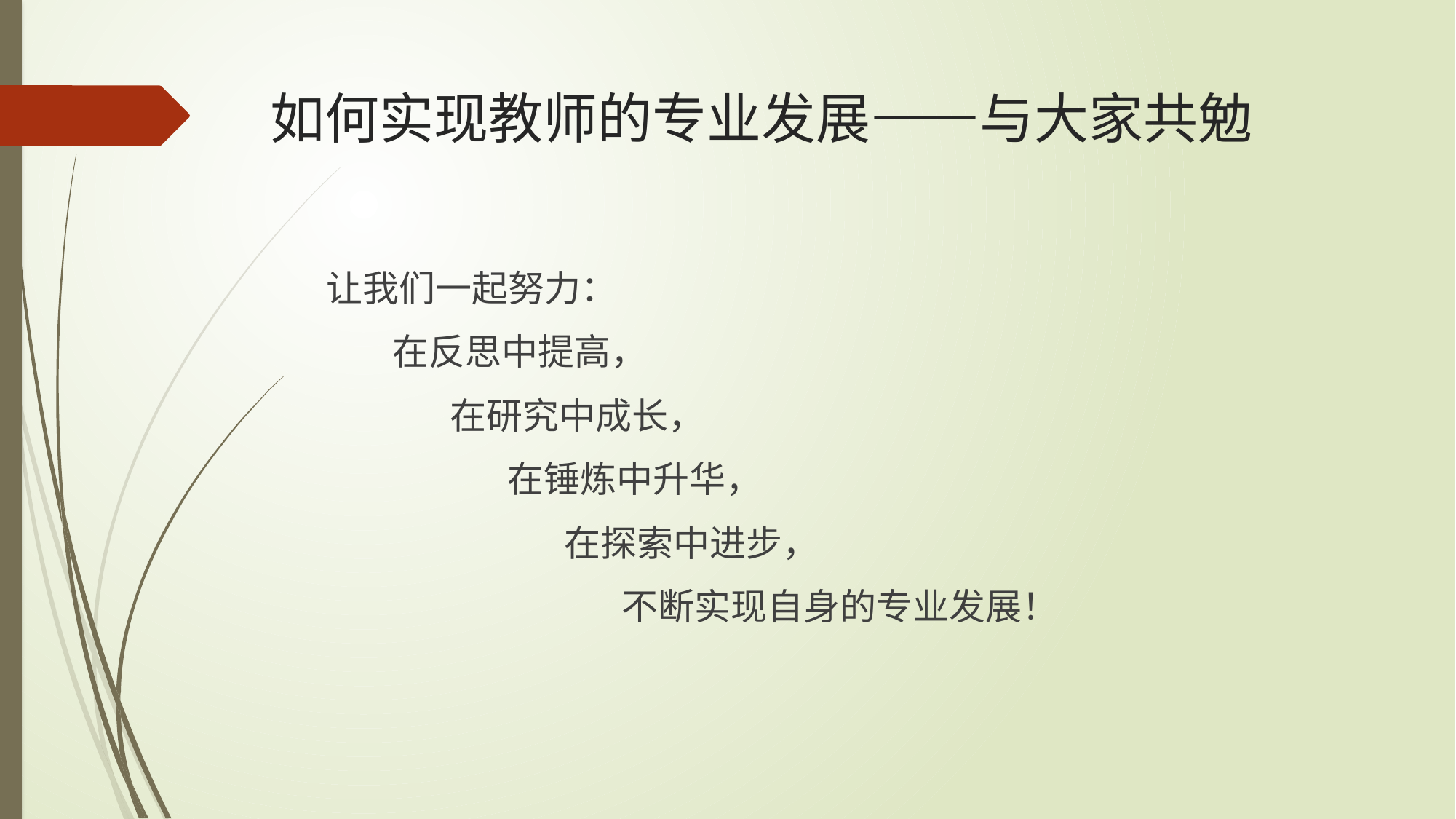

# 如何实现教师的专业发展——与大家共勉
让我们一起努力：
       在反思中提高，
              在研究中成长，
                     在锤炼中升华，
                            在探索中进步，
                                   不断实现自身的专业发展！